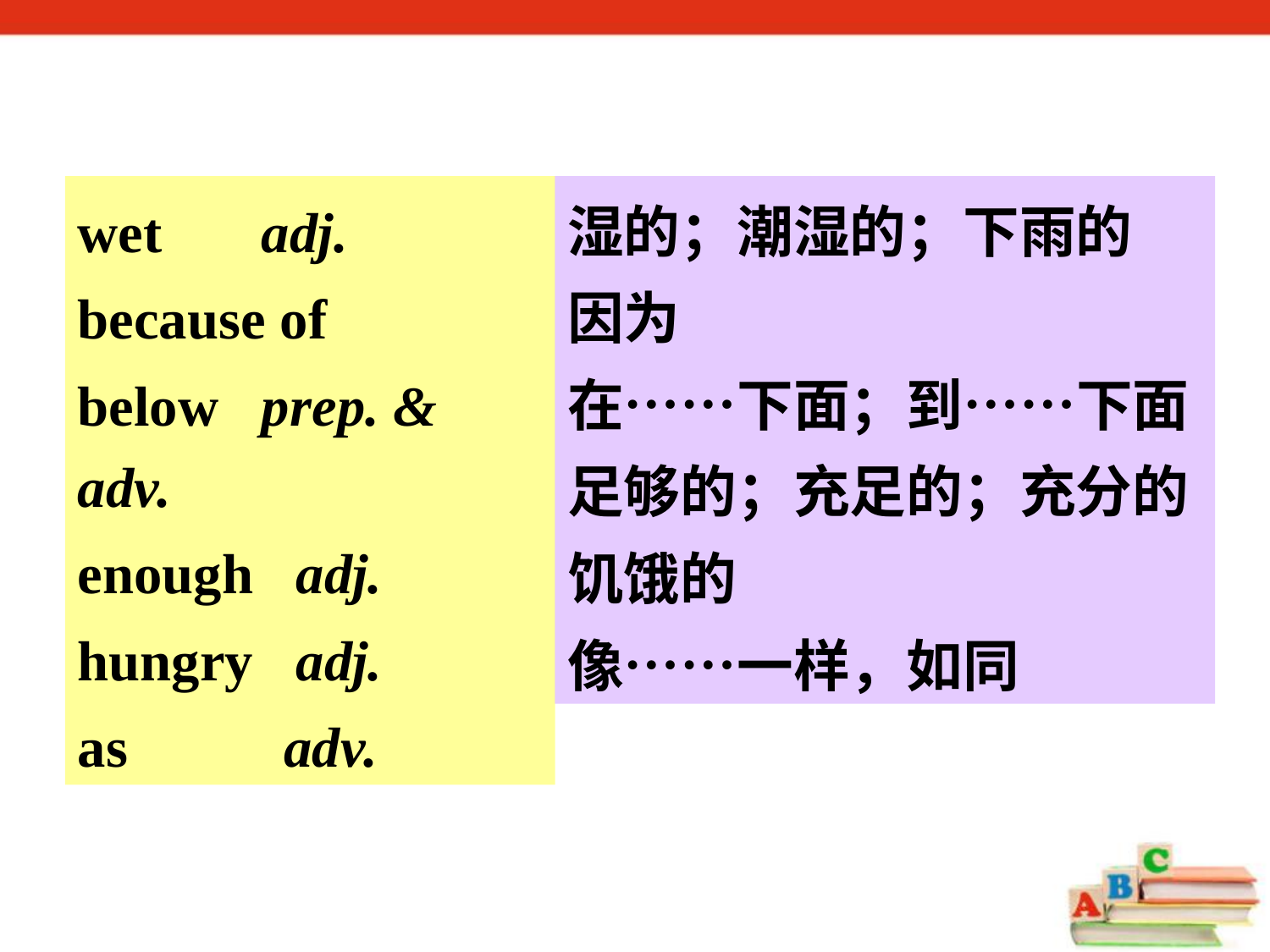

wet       adj.
because of
below   prep. & adv.
enough   adj.
hungry   adj.
as           adv.
湿的；潮湿的；下雨的
因为
在……下面；到……下面
足够的；充足的；充分的
饥饿的
像……一样，如同